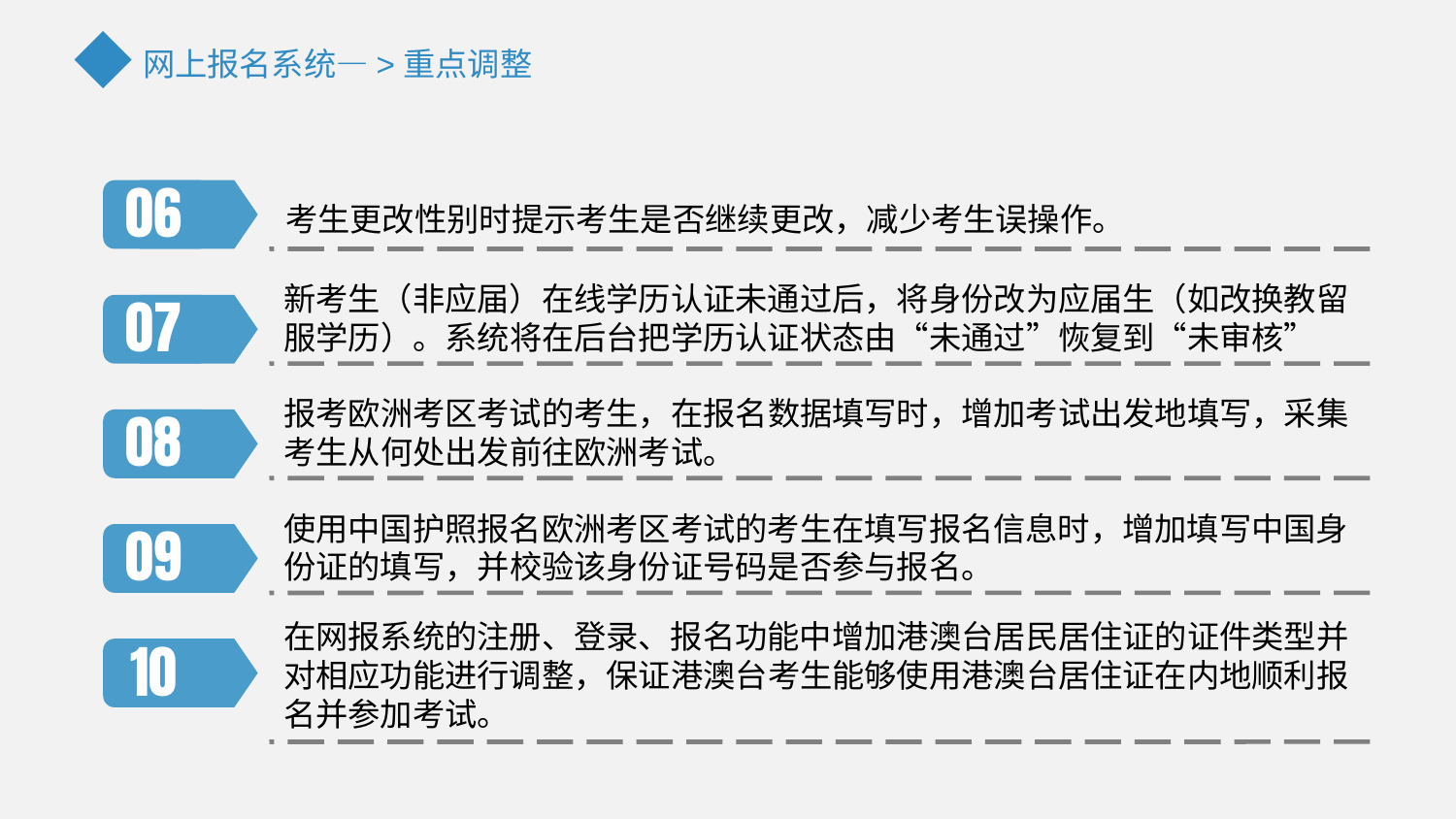

网上报名系统—>重点调整

06

考生更改性别时提示考生是否继续更改，减少考生误操作。
新考生（非应届）在线学历认证未通过后，将身份改为应届生（如改换教留服学历）。系统将在后台把学历认证状态由“未通过”恢复到“未审核”

07
报考欧洲考区考试的考生，在报名数据填写时，增加考试出发地填写，采集考生从何处出发前往欧洲考试。

08
使用中国护照报名欧洲考区考试的考生在填写报名信息时，增加填写中国身份证的填写，并校验该身份证号码是否参与报名。

09
在网报系统的注册、登录、报名功能中增加港澳台居民居住证的证件类型并对相应功能进行调整，保证港澳台考生能够使用港澳台居住证在内地顺利报名并参加考试。

10